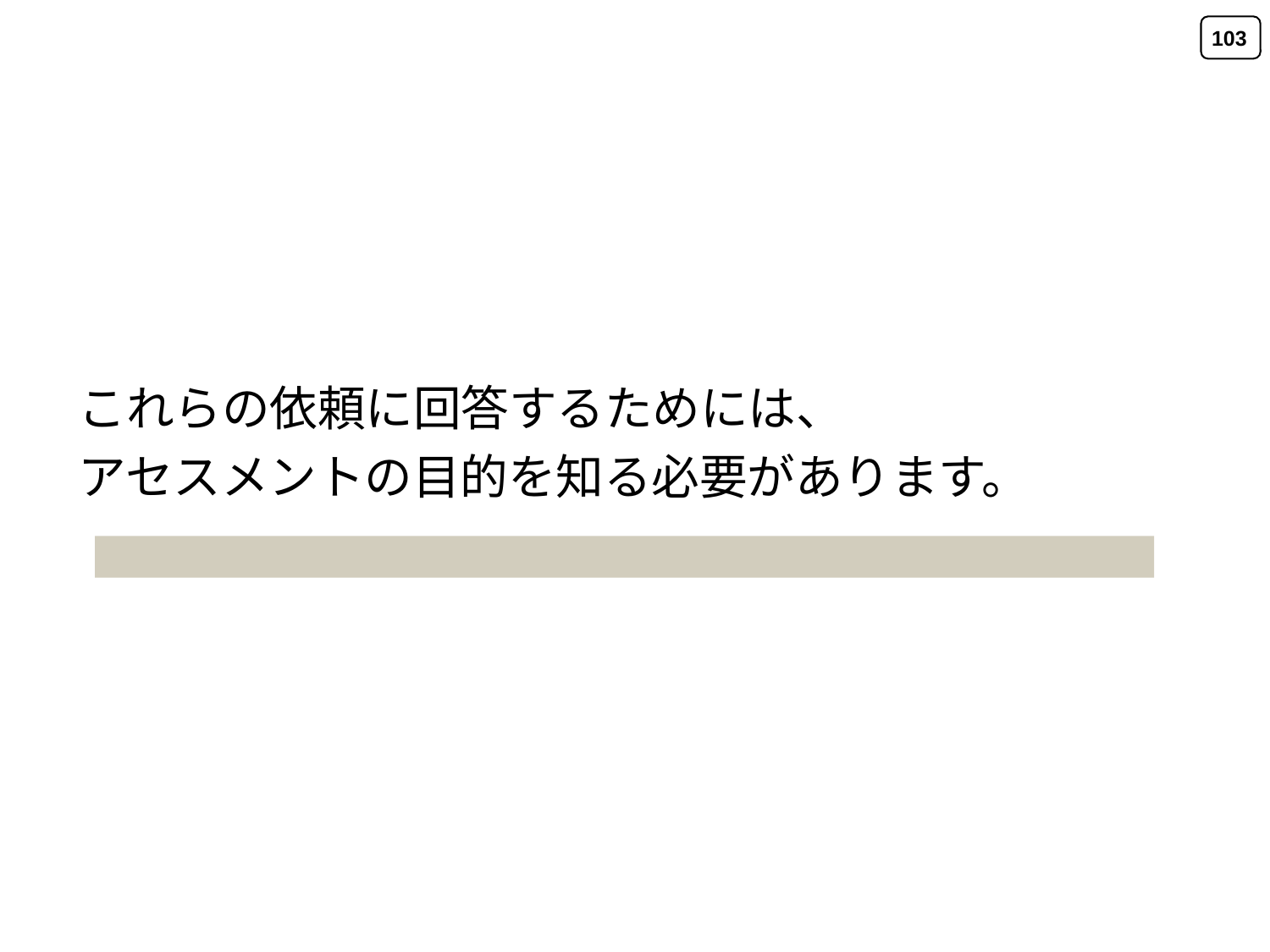

103

これらの依頼に回答するためには、
アセスメントの目的を知る必要があります。